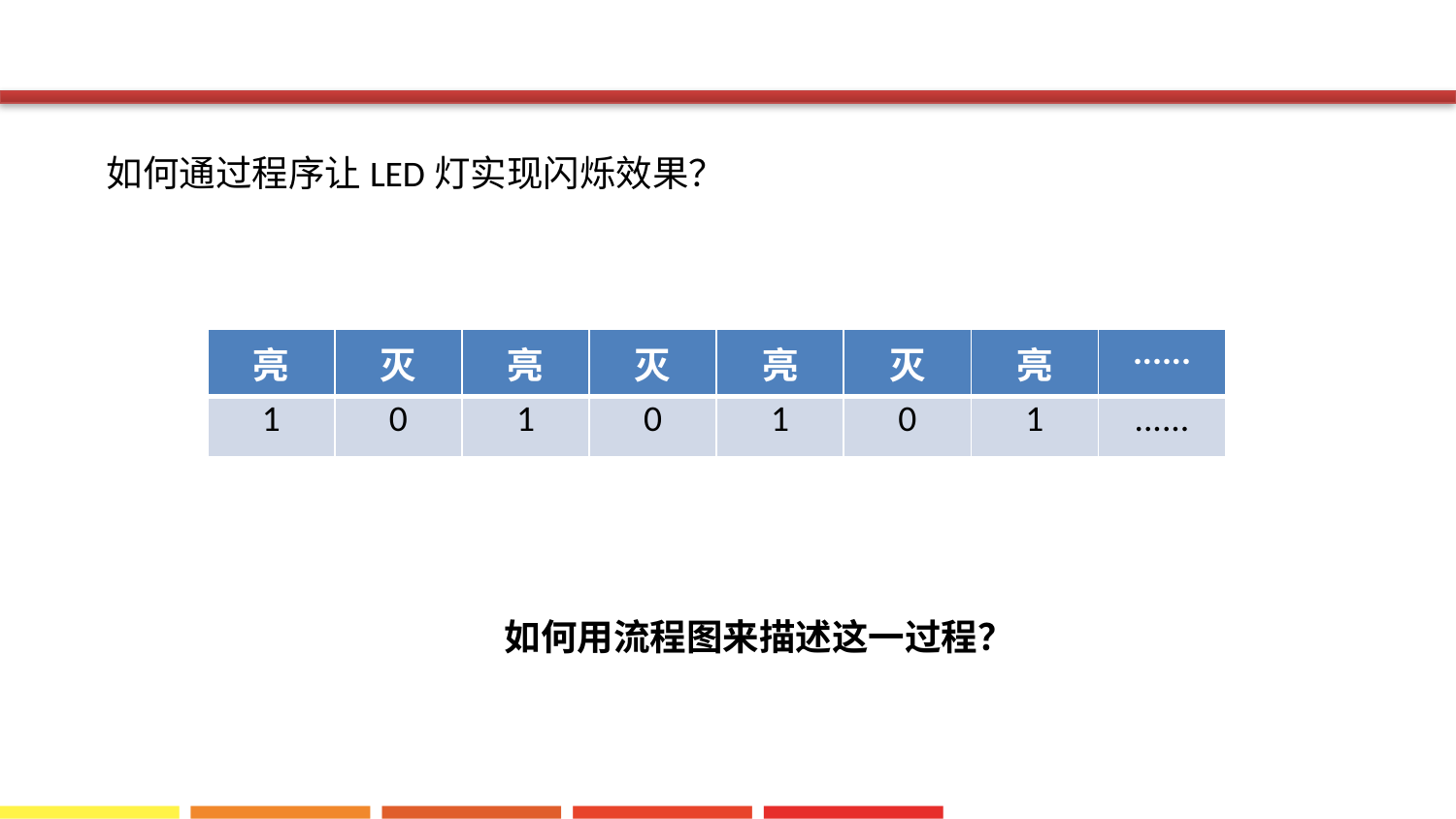

# 如何通过程序让LED灯实现闪烁效果？
| 亮 | 灭 | 亮 | 灭 | 亮 | 灭 | 亮 | ...... |
| --- | --- | --- | --- | --- | --- | --- | --- |
| 1 | 0 | 1 | 0 | 1 | 0 | 1 | ...... |
如何用流程图来描述这一过程？